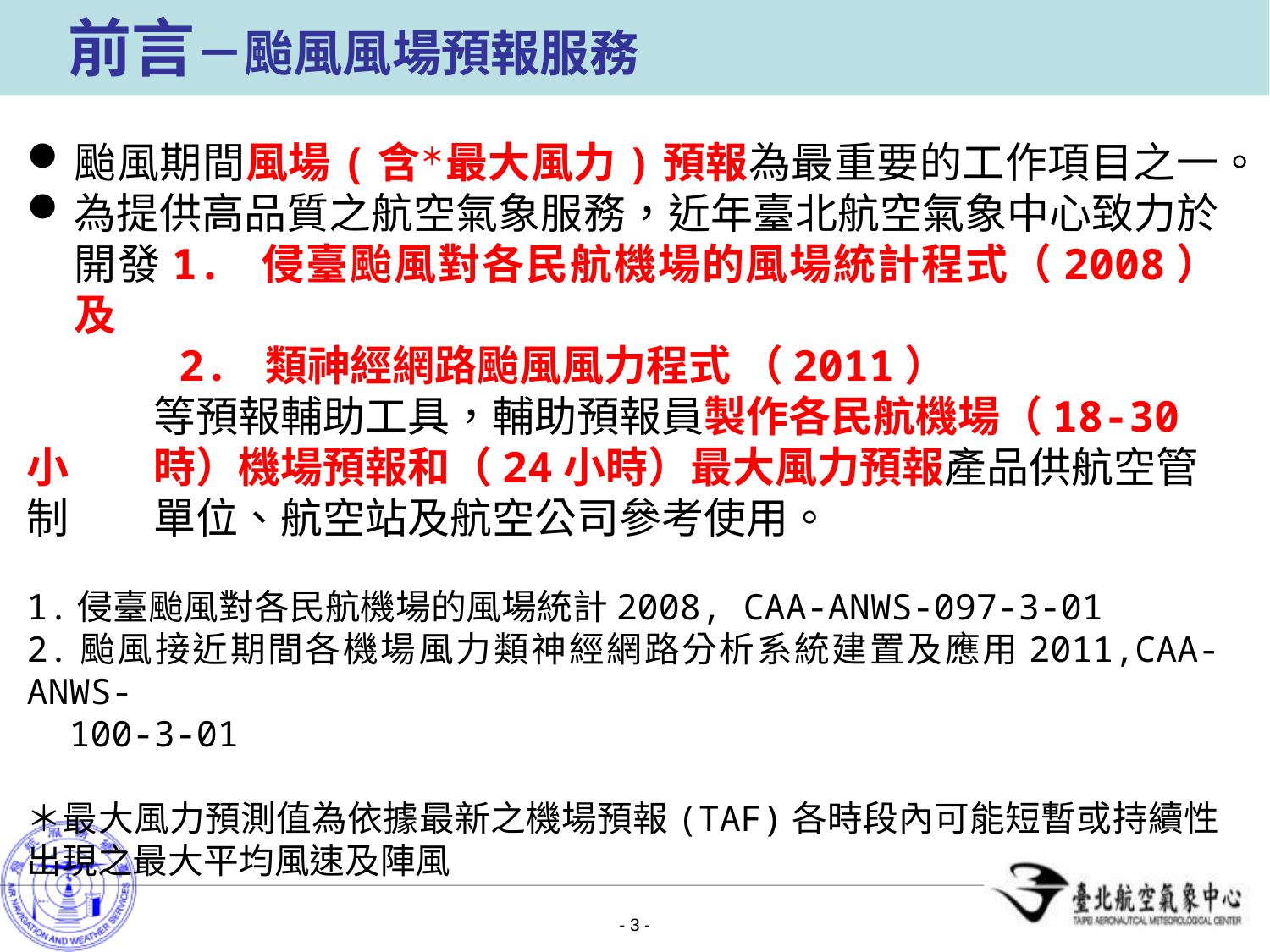

前言－颱風風場預報服務
颱風期間風場(含＊最大風力)預報為最重要的工作項目之一。
為提供高品質之航空氣象服務，近年臺北航空氣象中心致力於開發1. 侵臺颱風對各民航機場的風場統計程式（2008）及
      2. 類神經網路颱風風力程式 （2011）
	等預報輔助工具，輔助預報員製作各民航機場（18-30小	時）機場預報和（24小時）最大風力預報產品供航空管制	單位、航空站及航空公司參考使用。

1.侵臺颱風對各民航機場的風場統計2008, CAA-ANWS-097-3-01
2.颱風接近期間各機場風力類神經網路分析系統建置及應用2011,CAA-ANWS-
  100-3-01

＊最大風力預測值為依據最新之機場預報(TAF)各時段內可能短暫或持續性出現之最大平均風速及陣風